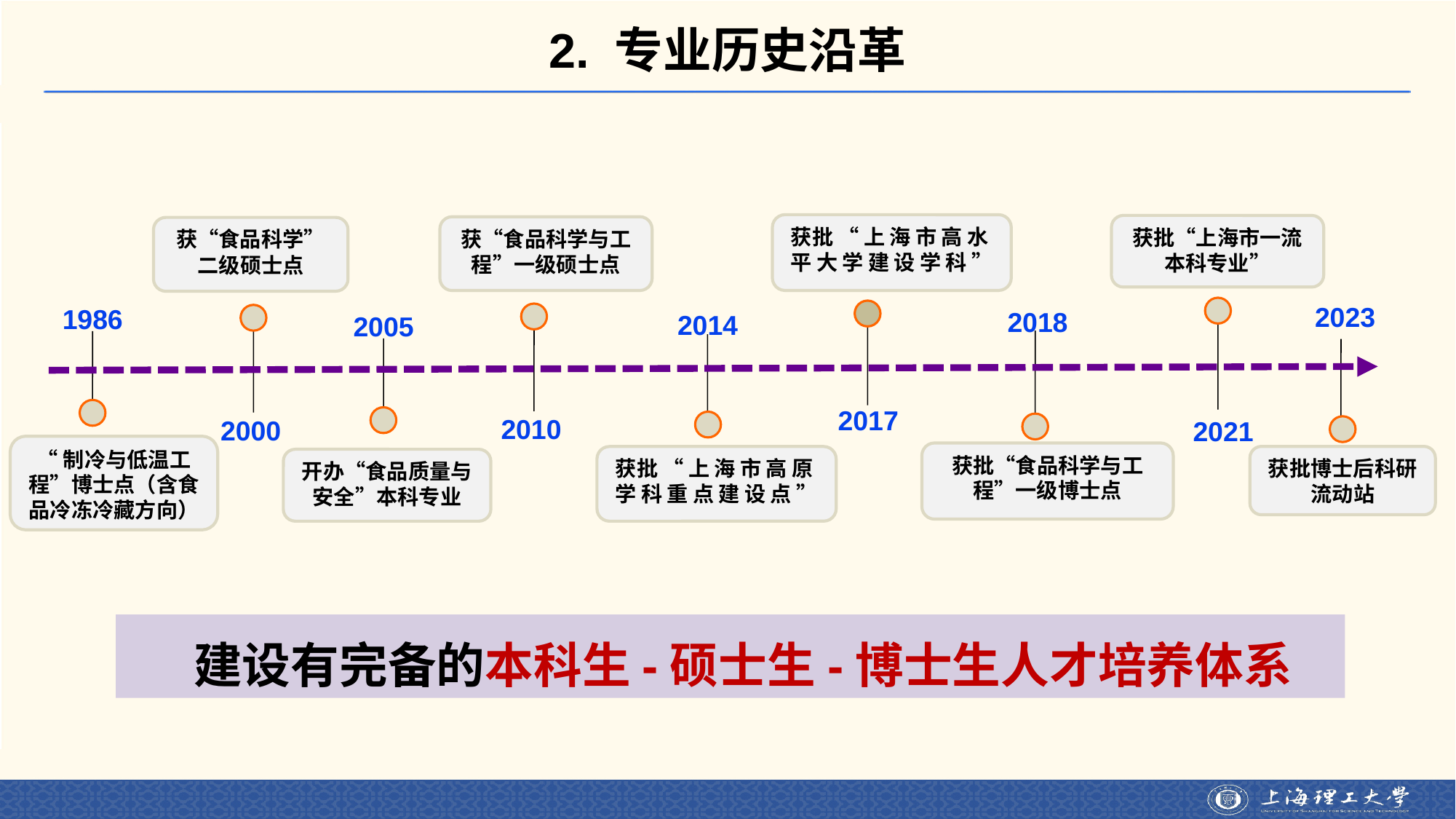

# 2. 专业历史沿革
获批“上海市高水平大学建设学科”
获批“上海市一流本科专业”
获“食品科学与工程”一级硕士点
获“食品科学”
二级硕士点
2023
1986

2018

2014

2005

2017

2010

2000
2021

“制冷与低温工程”博士点（含食品冷冻冷藏方向）
获批“食品科学与工程”一级博士点
获批博士后科研流动站
获批“上海市高原学科重点建设点”
开办“食品质量与安全”本科专业
  建设有完备的本科生-硕士生-博士生人才培养体系